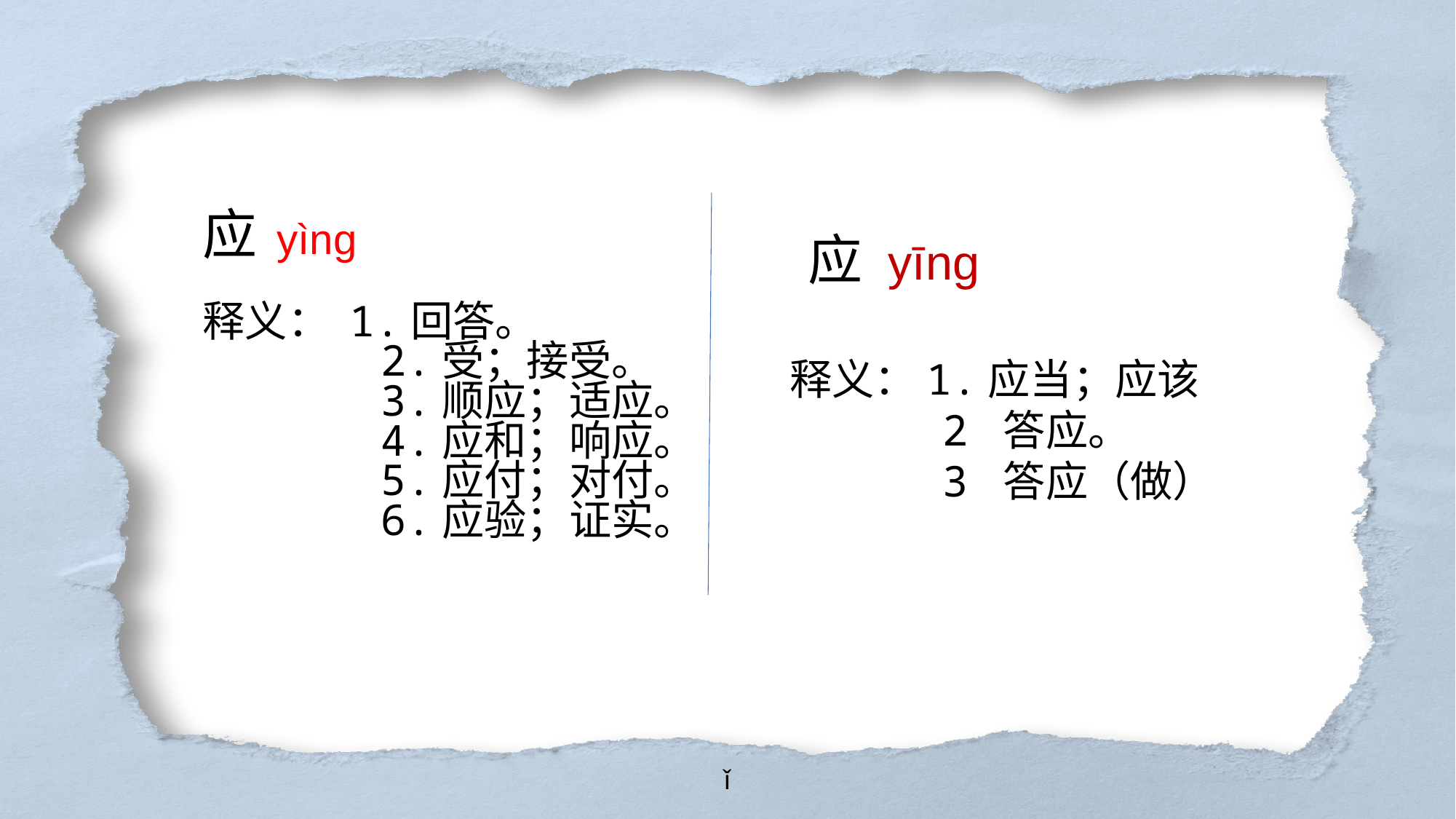

应 yìng

释义： 1.回答。
       2.受；接受。
       3.顺应；适应。
       4.应和；响应。
       5.应付；对付。
       6.应验；证实。
应 yīng

释义：1.应当；应该
      2 答应。
      3 答应（做）

ǐ